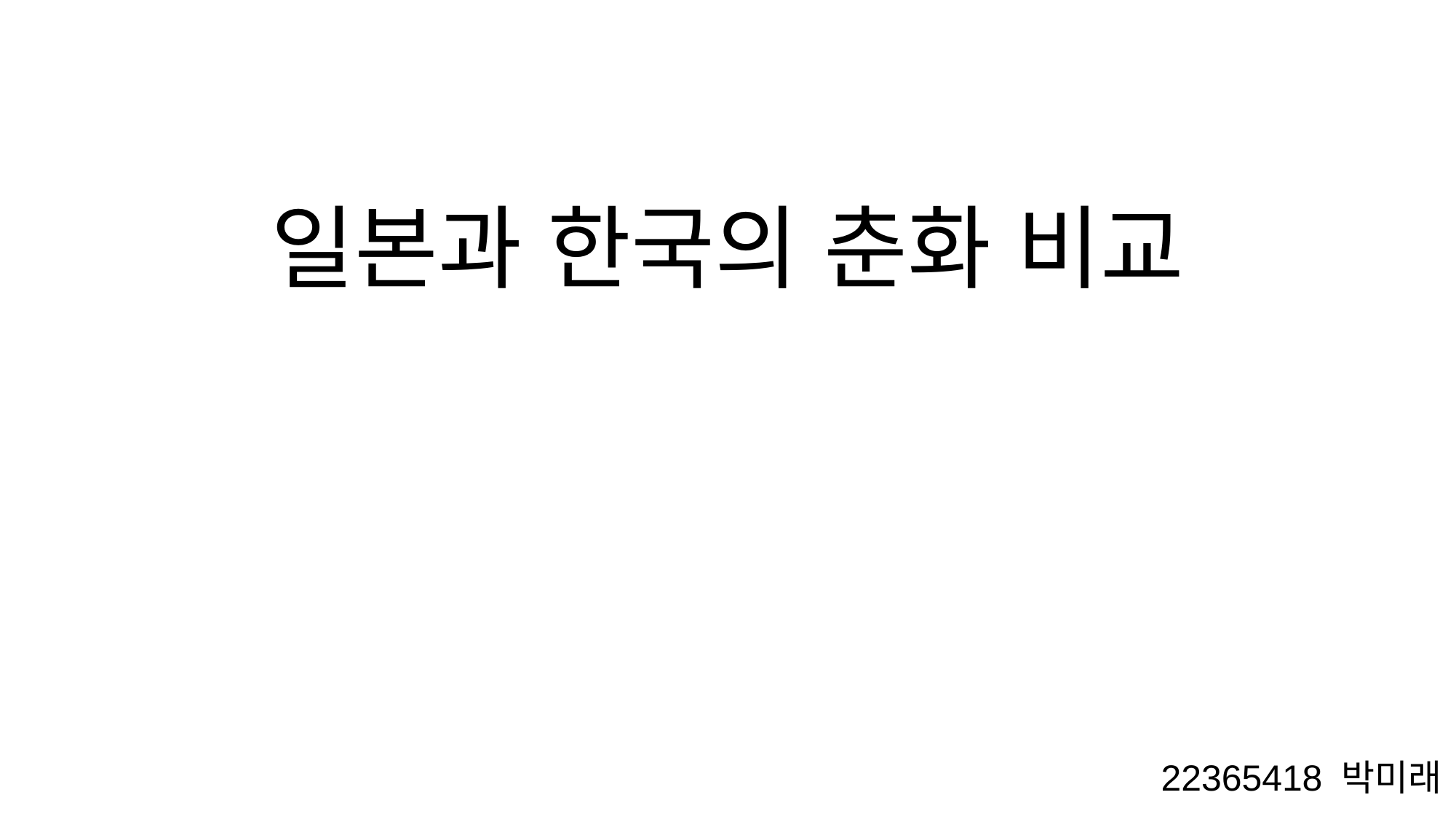

# 일본과 한국의 춘화 비교
22365418 박미래